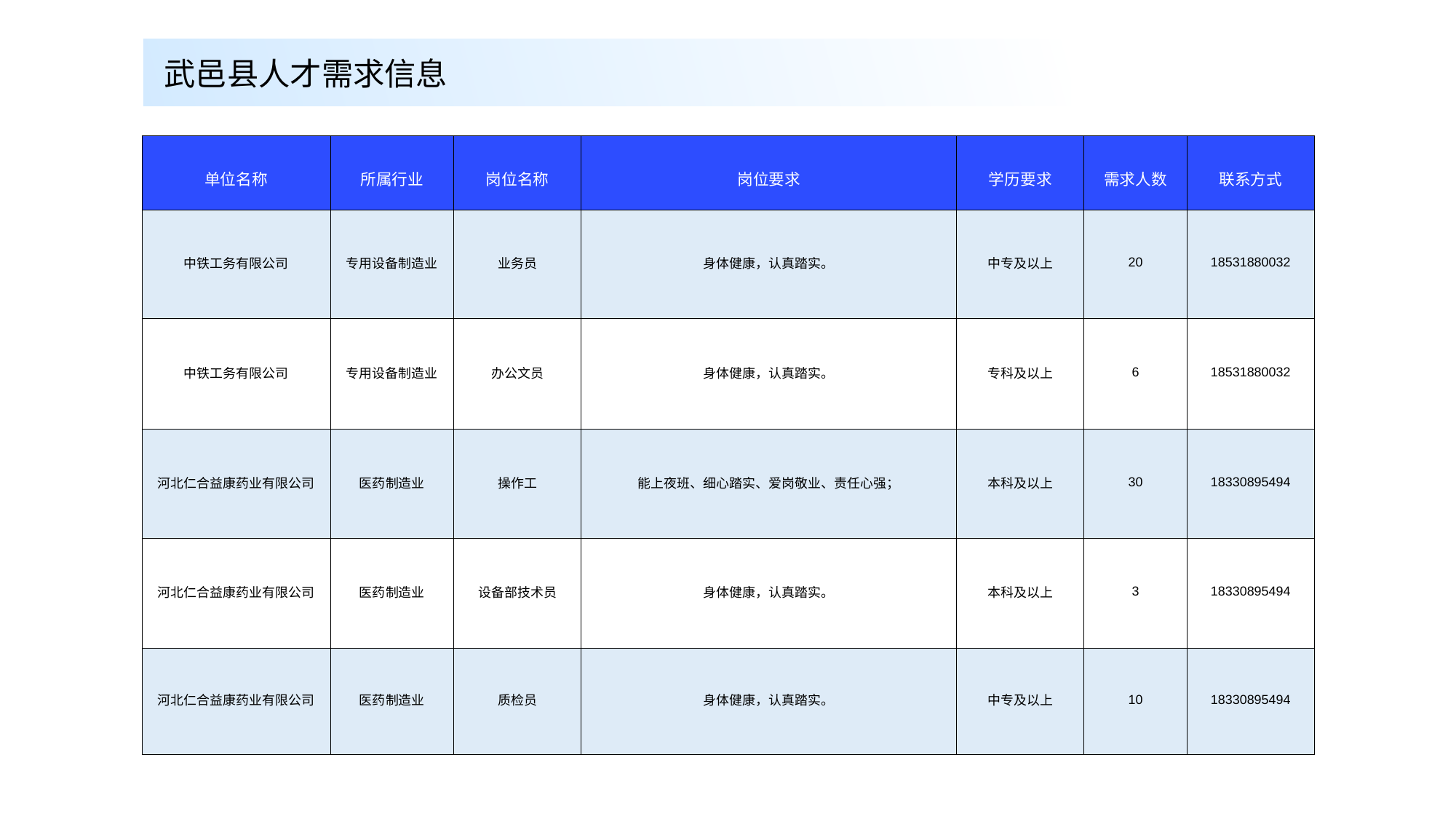

武邑县人才需求信息

| 单位名称 | 所属行业 | 岗位名称 | 岗位要求 | 学历要求 | 需求人数 | 联系方式 |
| --- | --- | --- | --- | --- | --- | --- |
| 中铁工务有限公司 | 专用设备制造业 | 业务员 | 身体健康，认真踏实。 | 中专及以上 | 20 | 18531880032 |
| 中铁工务有限公司 | 专用设备制造业 | 办公文员 | 身体健康，认真踏实。 | 专科及以上 | 6 | 18531880032 |
| 河北仁合益康药业有限公司 | 医药制造业 | 操作工 | 能上夜班、细心踏实、爱岗敬业、责任心强； | 本科及以上 | 30 | 18330895494 |
| 河北仁合益康药业有限公司 | 医药制造业 | 设备部技术员 | 身体健康，认真踏实。 | 本科及以上 | 3 | 18330895494 |
| 河北仁合益康药业有限公司 | 医药制造业 | 质检员 | 身体健康，认真踏实。 | 中专及以上 | 10 | 18330895494 |
24